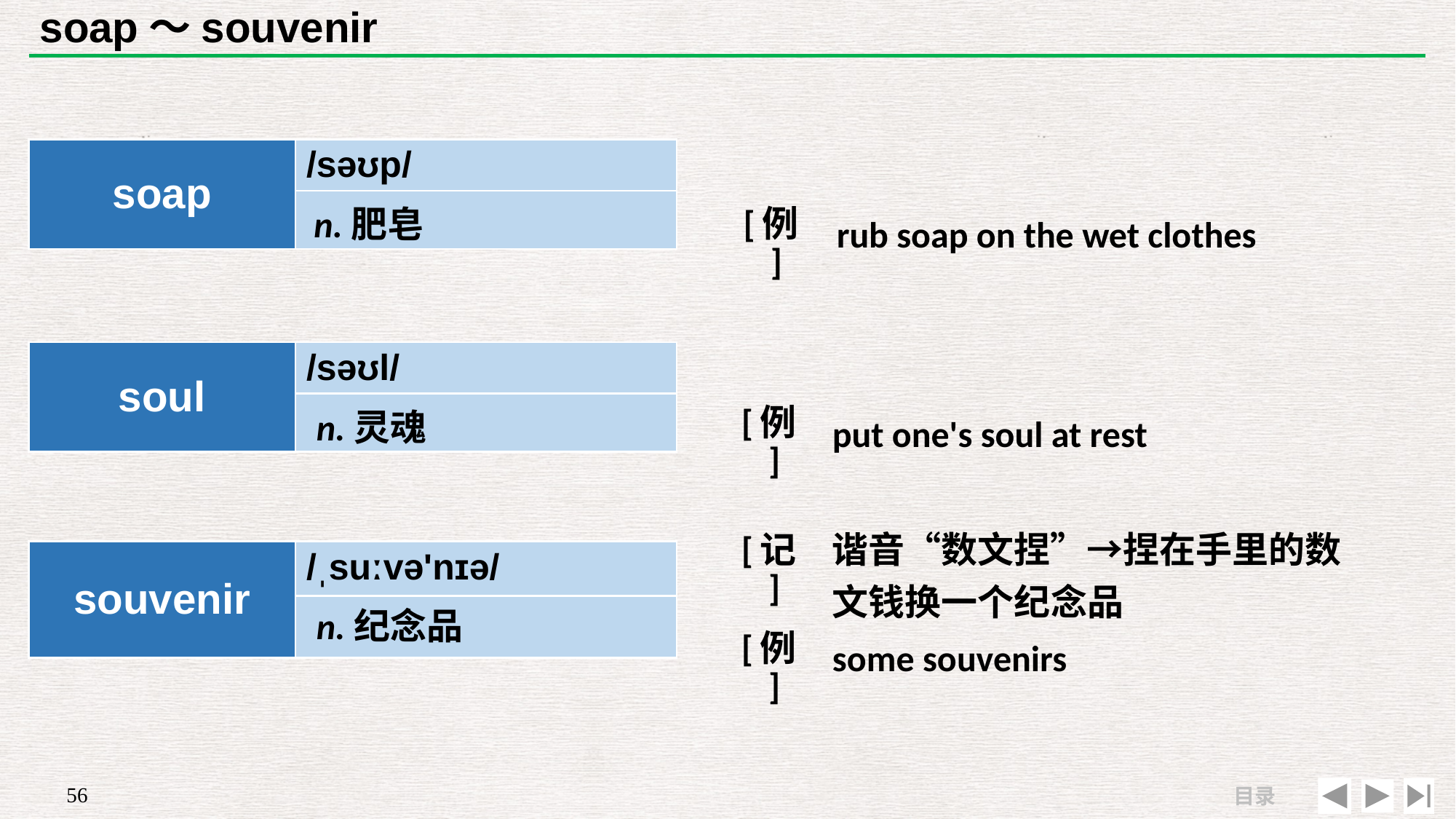

# soap～souvenir

| soap | /səʊp/ |
| --- | --- |
|  |  |
|  |  |
| --- | --- |
| [例] | rub soap on the wet clothes |
n.肥皂
|  |  |
| --- | --- |
| [例] | put one's soul at rest |
| soul | /səʊl/ |
| --- | --- |
|  |  |
n.灵魂
| [记] | 谐音“数文捏”→捏在手里的数文钱换一个纪念品 |
| --- | --- |
| [例] | some souvenirs |
| souvenir | /ˌsuːvə'nɪə/ |
| --- | --- |
|  |  |
n.纪念品